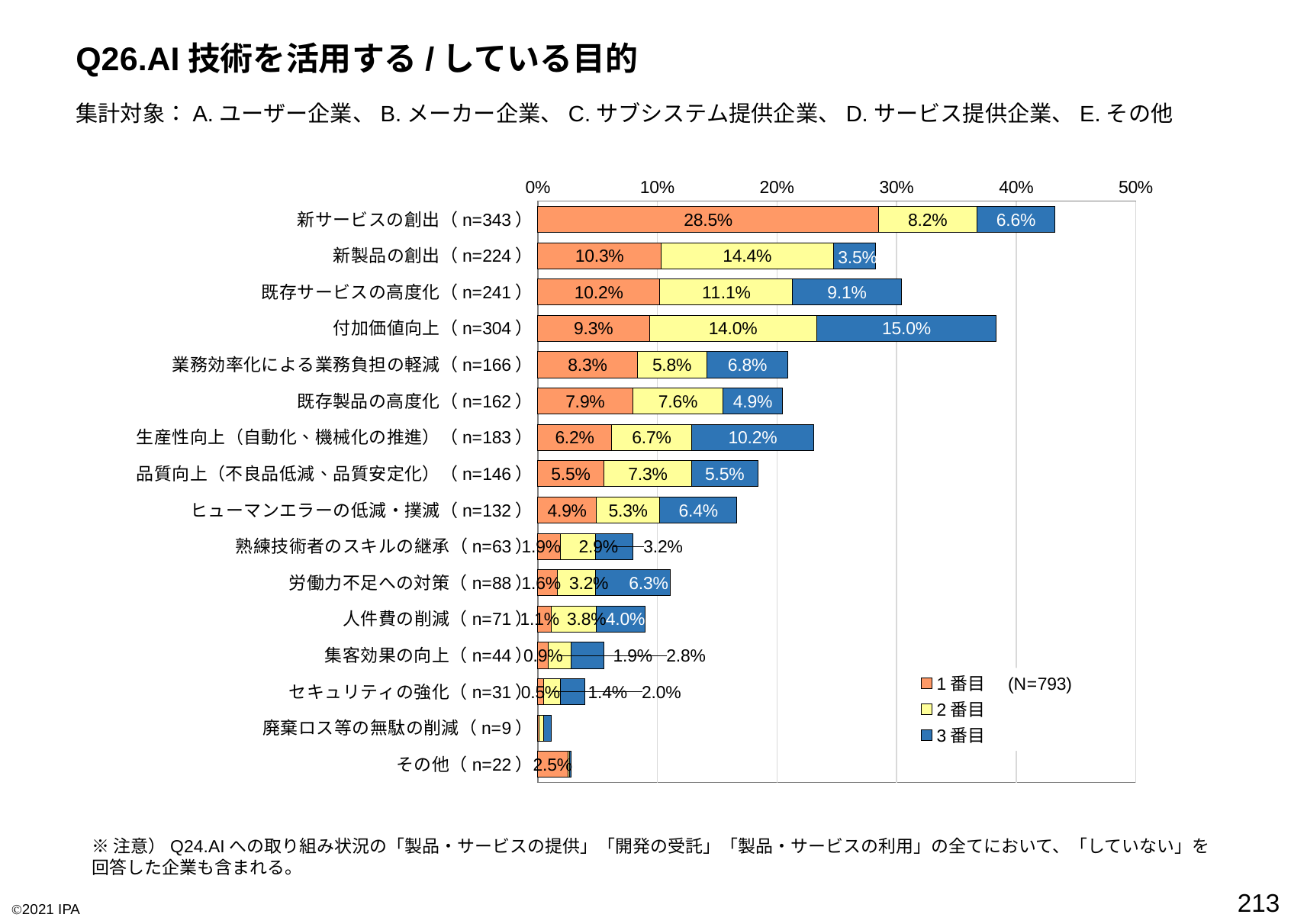

Q26.AI技術を活用する/している目的
集計対象：A.ユーザー企業、B.メーカー企業、C.サブシステム提供企業、D.サービス提供企業、E.その他

### Chart

| Category | 1番目　(N=793) | 2番目 | 3番目 |
|---|---|---|---|
| 新サービスの創出（n=343） | 0.2849936948297604 | 0.08196721311475409 | 0.06557377049180328 |
| 新製品の創出（n=224） | 0.1034047919293821 | 0.1437578814627995 | 0.03530895334174023 |
| 既存サービスの高度化（n=241） | 0.1021437578814628 | 0.11097099621689786 | 0.09079445145018916 |
| 付加価値向上（n=304） | 0.09331651954602774 | 0.13997477931904162 | 0.15006305170239598 |
| 業務効率化による業務負担の軽減（n=166） | 0.0832282471626734 | 0.058007566204287514 | 0.06809583858764187 |
| 既存製品の高度化（n=162） | 0.07944514501891552 | 0.07566204287515763 | 0.04918032786885246 |
| 生産性向上（自動化、機械化の推進）（n=183） | 0.0617906683480454 | 0.06683480453972257 | 0.1021437578814628 |
| 品質向上（不良品低減、品質安定化）（n=146） | 0.05548549810844893 | 0.07313997477931904 | 0.05548549810844893 |
| ヒューマンエラーの低減・撲滅（n=132） | 0.04918032786885246 | 0.05296343001261034 | 0.06431273644388398 |
| 熟練技術者のスキルの継承（n=63） | 0.018915510718789406 | 0.029003783102143757 | 0.031525851197982346 |
| 労働力不足への対策（n=88） | 0.01639344262295082 | 0.031525851197982346 | 0.06305170239596469 |
| 人件費の削減（n=71） | 0.011349306431273645 | 0.03783102143757881 | 0.0403530895334174 |
| 集客効果の向上（n=44） | 0.008827238335435058 | 0.018915510718789406 | 0.027742749054224466 |
| セキュリティの強化（n=31） | 0.005044136191677175 | 0.013871374527112233 | 0.0201765447667087 |
| 廃棄ロス等の無駄の削減（n=9） | 0.0012610340479192938 | 0.0037831021437578815 | 0.006305170239596469 |
| その他（n=22） | 0.025220680958385876 | 0.0012610340479192938 | 0.0012610340479192938 |
※注意）Q24.AIへの取り組み状況の「製品・サービスの提供」「開発の受託」「製品・サービスの利用」の全てにおいて、「していない」を回答した企業も含まれる。